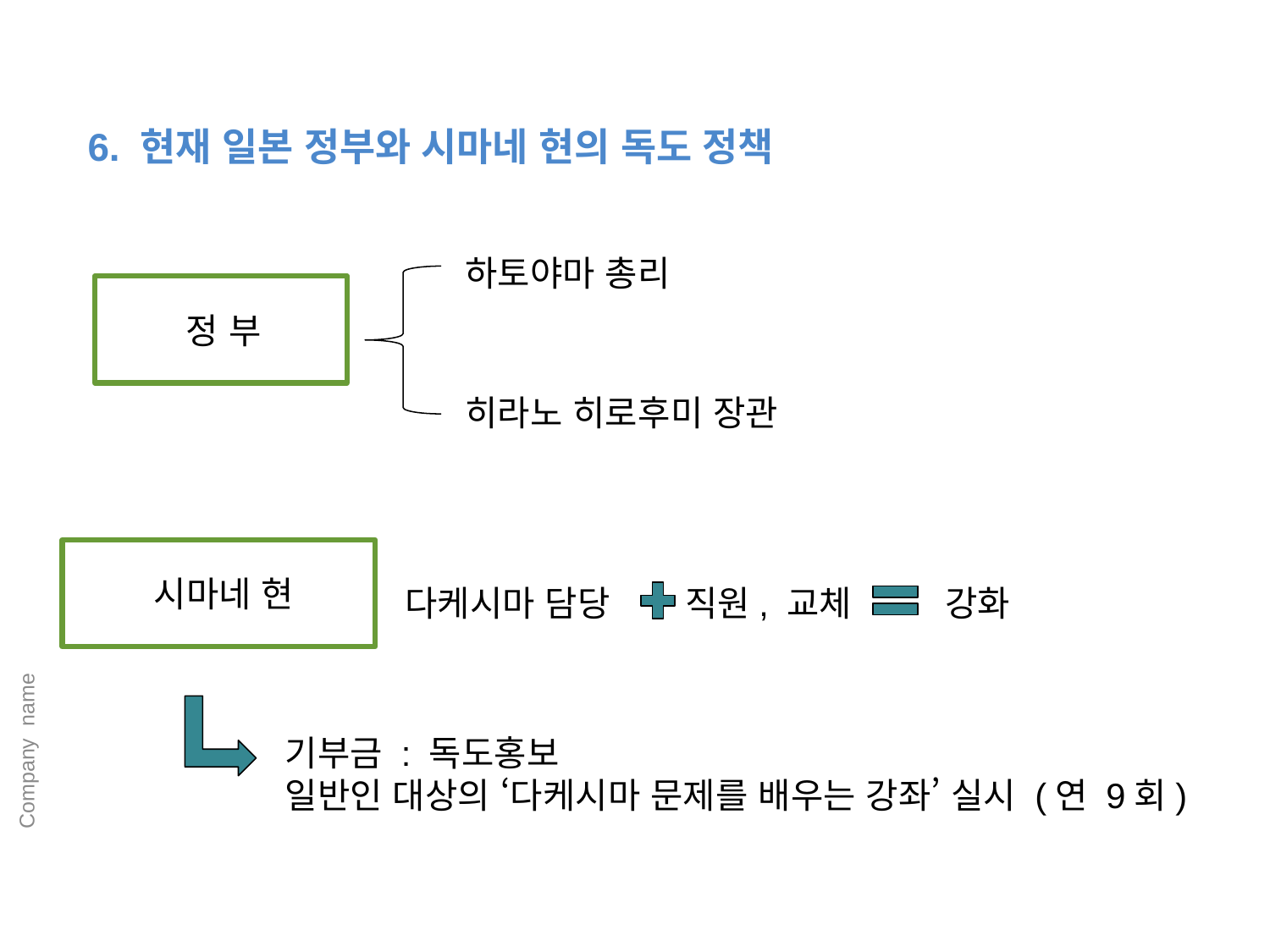

6. 현재 일본 정부와 시마네 현의 독도 정책

하토야마 총리

정 부
히라노 히로후미 장관

시마네 현
다케시마 담당

직원, 교체

강화

기부금 : 독도홍보
일반인 대상의 ‘다케시마 문제를 배우는 강좌’ 실시 (연 9회)
Company  name